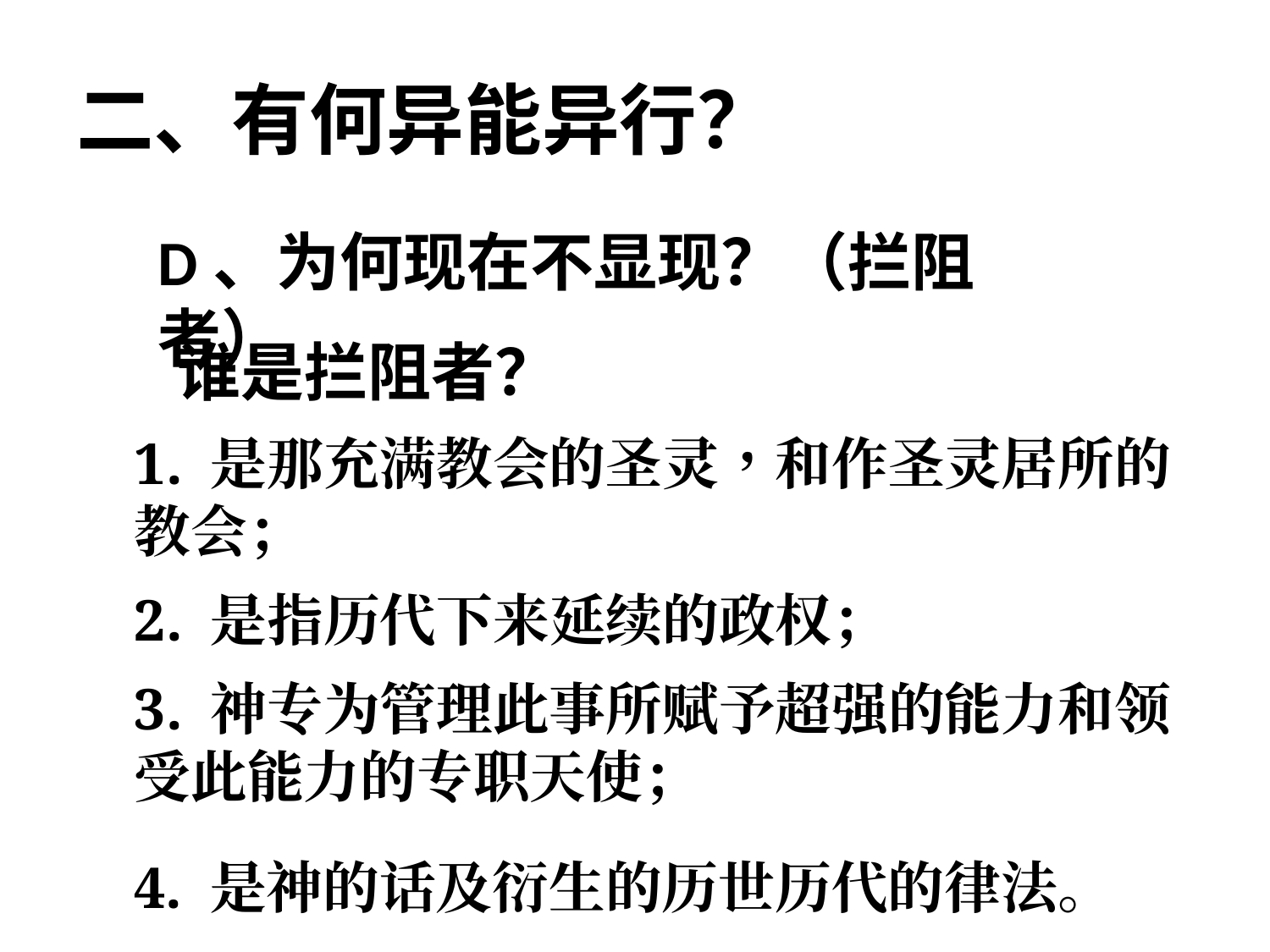

# 二、有何异能异行？
D、为何现在不显现？（拦阻者）
谁是拦阻者？
1. 是那充满教会的圣灵，和作圣灵居所的教会；
2. 是指历代下来延续的政权；
3. 神专为管理此事所赋予超强的能力和领受此能力的专职天使；
4. 是神的话及衍生的历世历代的律法。